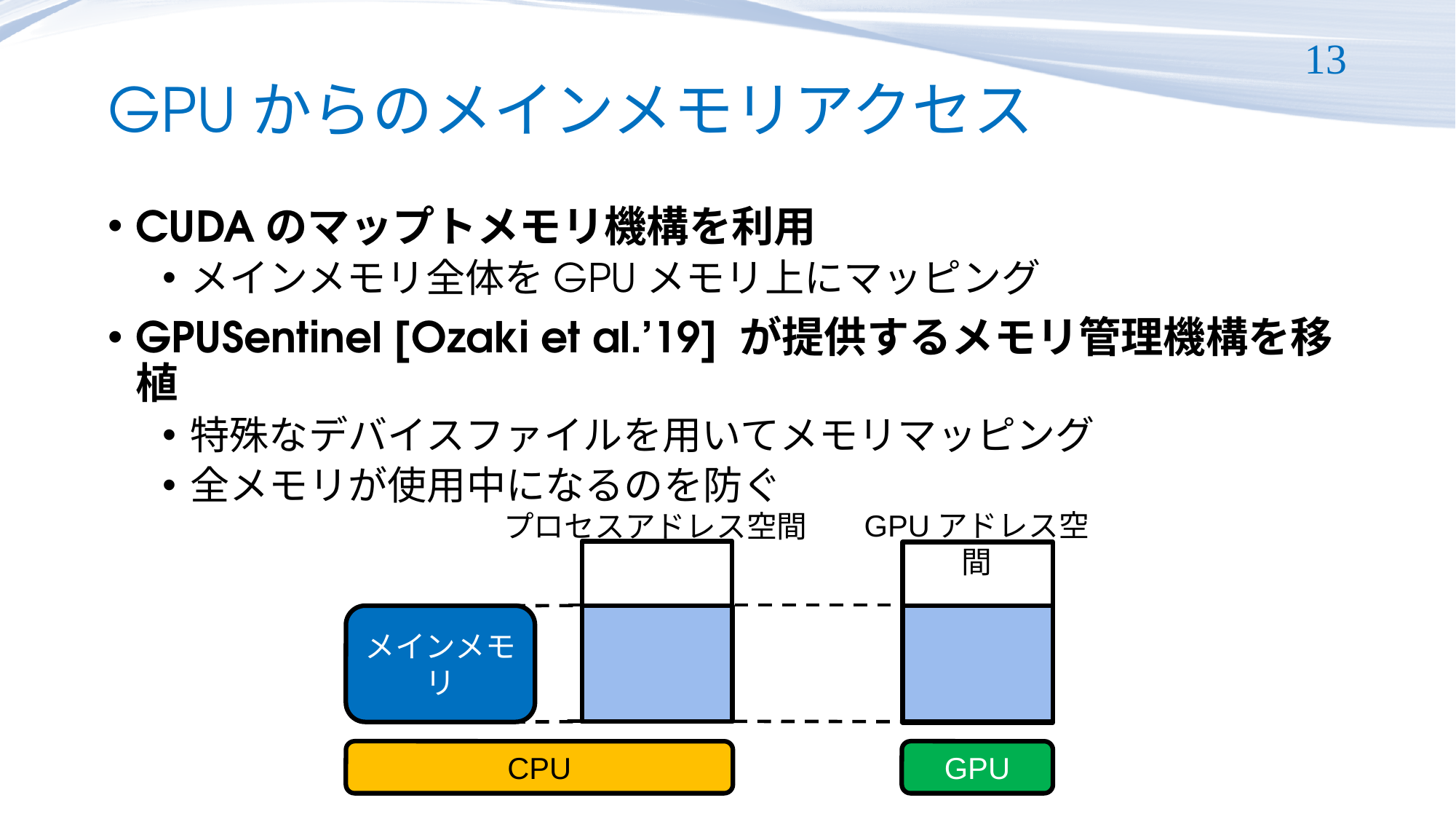

# GPUからのメインメモリアクセス
13
CUDAのマップトメモリ機構を利用
メインメモリ全体をGPUメモリ上にマッピング
GPUSentinel [Ozaki et al.’19] が提供するメモリ管理機構を移植
特殊なデバイスファイルを用いてメモリマッピング
全メモリが使用中になるのを防ぐ
GPUアドレス空間

GPU
プロセスアドレス空間

メインメモリ
CPU